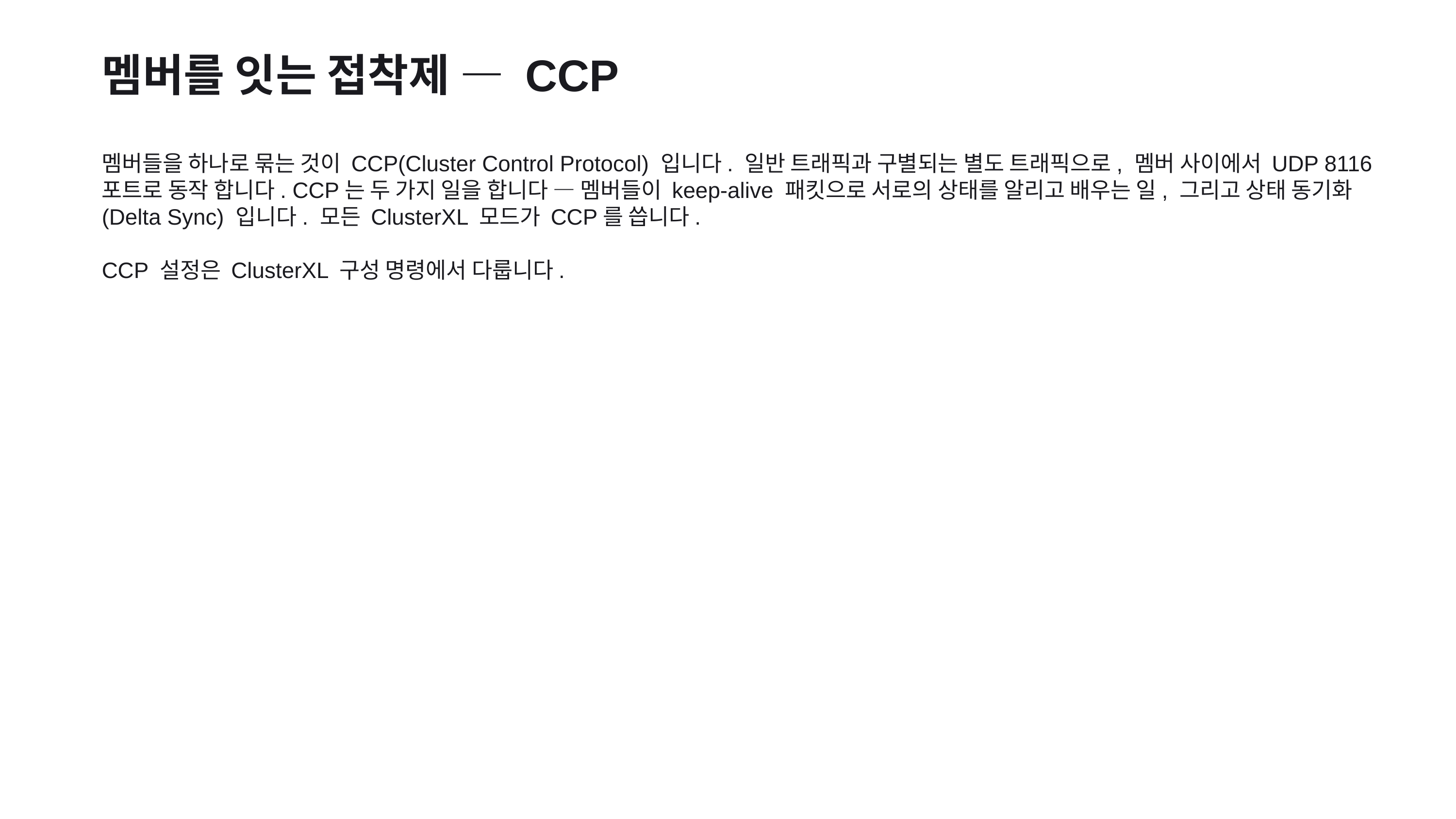

멤버를 잇는 접착제 — CCP
멤버들을 하나로 묶는 것이 CCP(Cluster Control Protocol) 입니다. 일반 트래픽과 구별되는 별도 트래픽으로, 멤버 사이에서 UDP 8116 포트로 동작 합니다. CCP는 두 가지 일을 합니다 — 멤버들이 keep-alive 패킷으로 서로의 상태를 알리고 배우는 일, 그리고 상태 동기화(Delta Sync) 입니다. 모든 ClusterXL 모드가 CCP를 씁니다.

CCP 설정은 ClusterXL 구성 명령에서 다룹니다.